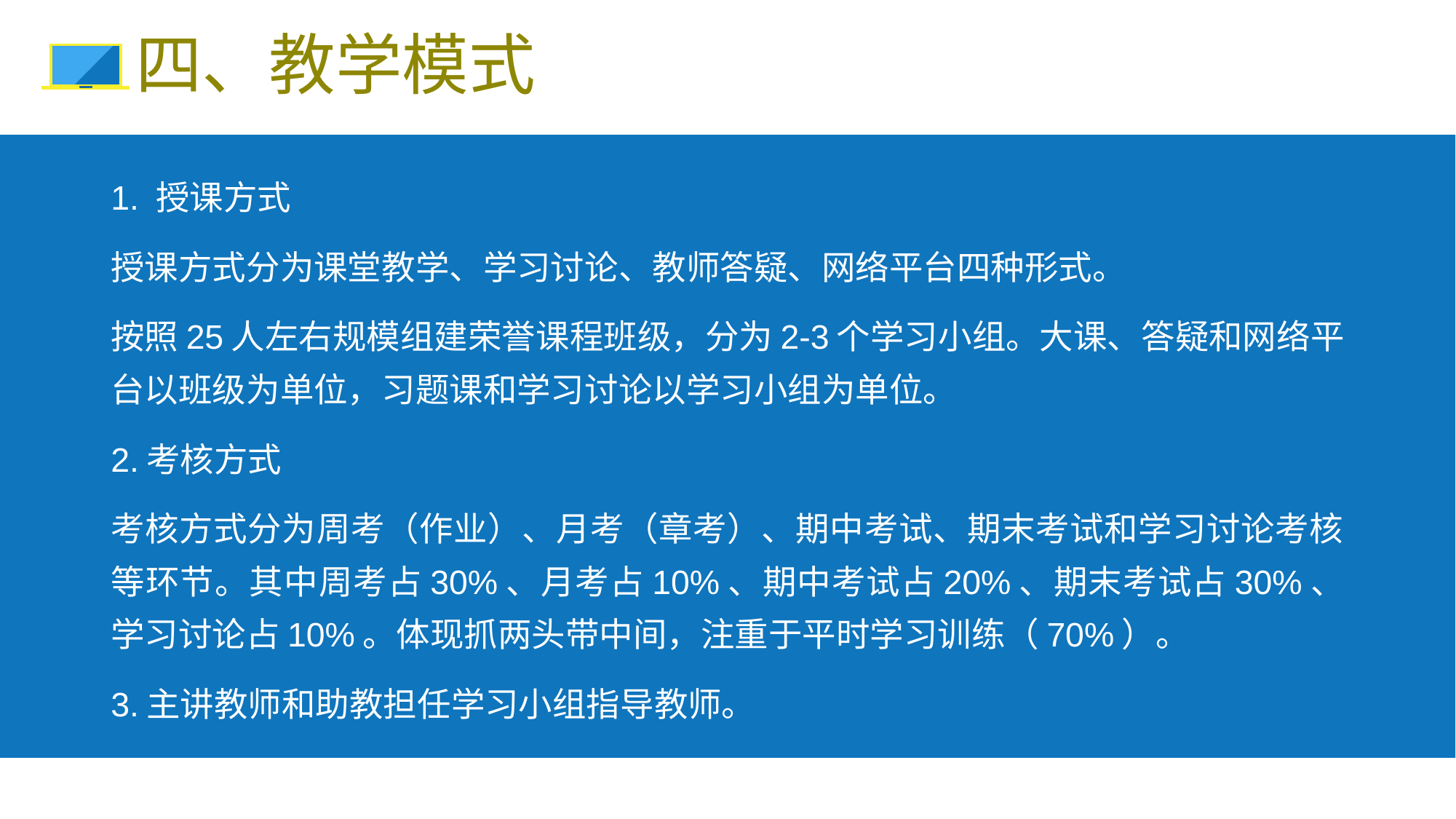

四、教学模式
1. 授课方式
授课方式分为课堂教学、学习讨论、教师答疑、网络平台四种形式。
按照25人左右规模组建荣誉课程班级，分为2-3个学习小组。大课、答疑和网络平台以班级为单位，习题课和学习讨论以学习小组为单位。
2.考核方式
考核方式分为周考（作业）、月考（章考）、期中考试、期末考试和学习讨论考核等环节。其中周考占30%、月考占10%、期中考试占20%、期末考试占30%、学习讨论占10%。体现抓两头带中间，注重于平时学习训练（70%）。
3.主讲教师和助教担任学习小组指导教师。